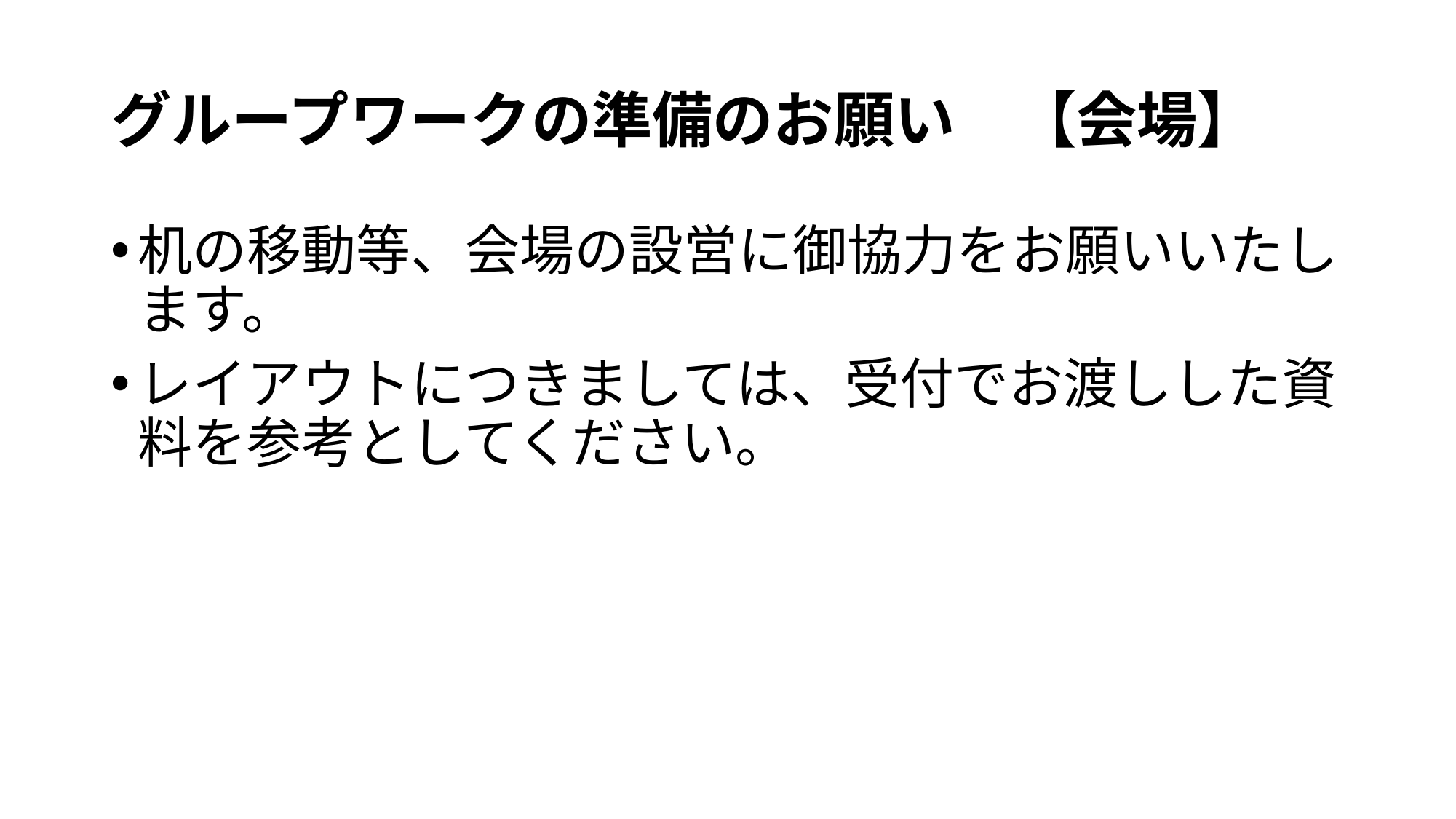

# グループワークの準備のお願い　【会場】
机の移動等、会場の設営に御協力をお願いいたします。
レイアウトにつきましては、受付でお渡しした資料を参考としてください。